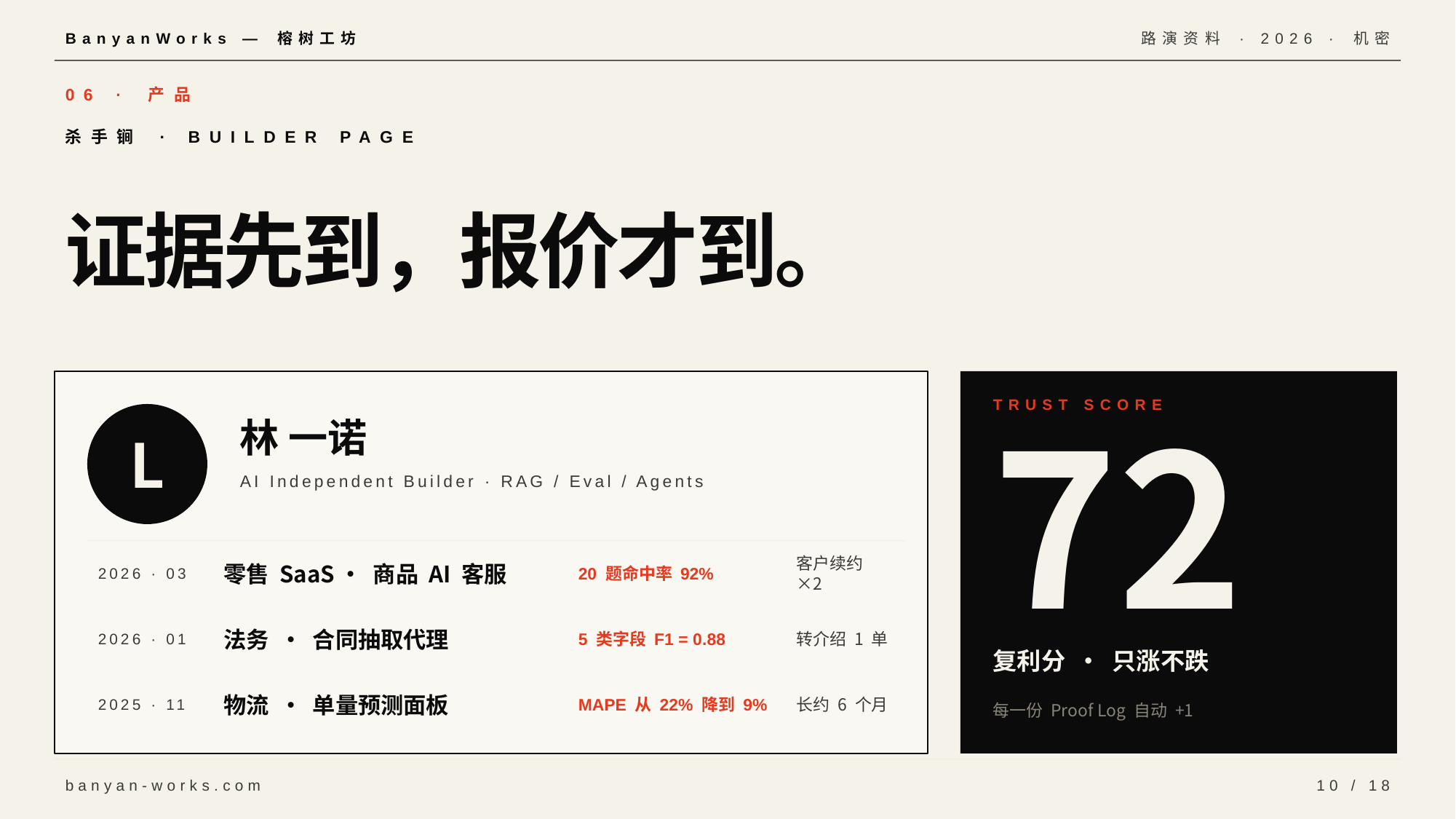

BanyanWorks — 榕树工坊
路演资料 · 2026 · 机密

06 · 产品
杀手锏 · BUILDER PAGE
证据先到，报价才到。

TRUST SCORE

L
林 一诺
72
AI Independent Builder · RAG / Eval / Agents

2026 · 03
零售 SaaS · 商品 AI 客服
20 题命中率 92%
客户续约 ×2
2026 · 01
法务 · 合同抽取代理
5 类字段 F1 = 0.88
转介绍 1 单
复利分 · 只涨不跌
2025 · 11
物流 · 单量预测面板
MAPE 从 22% 降到 9%
长约 6 个月
每一份 Proof Log 自动 +1

banyan-works.com
10 / 18